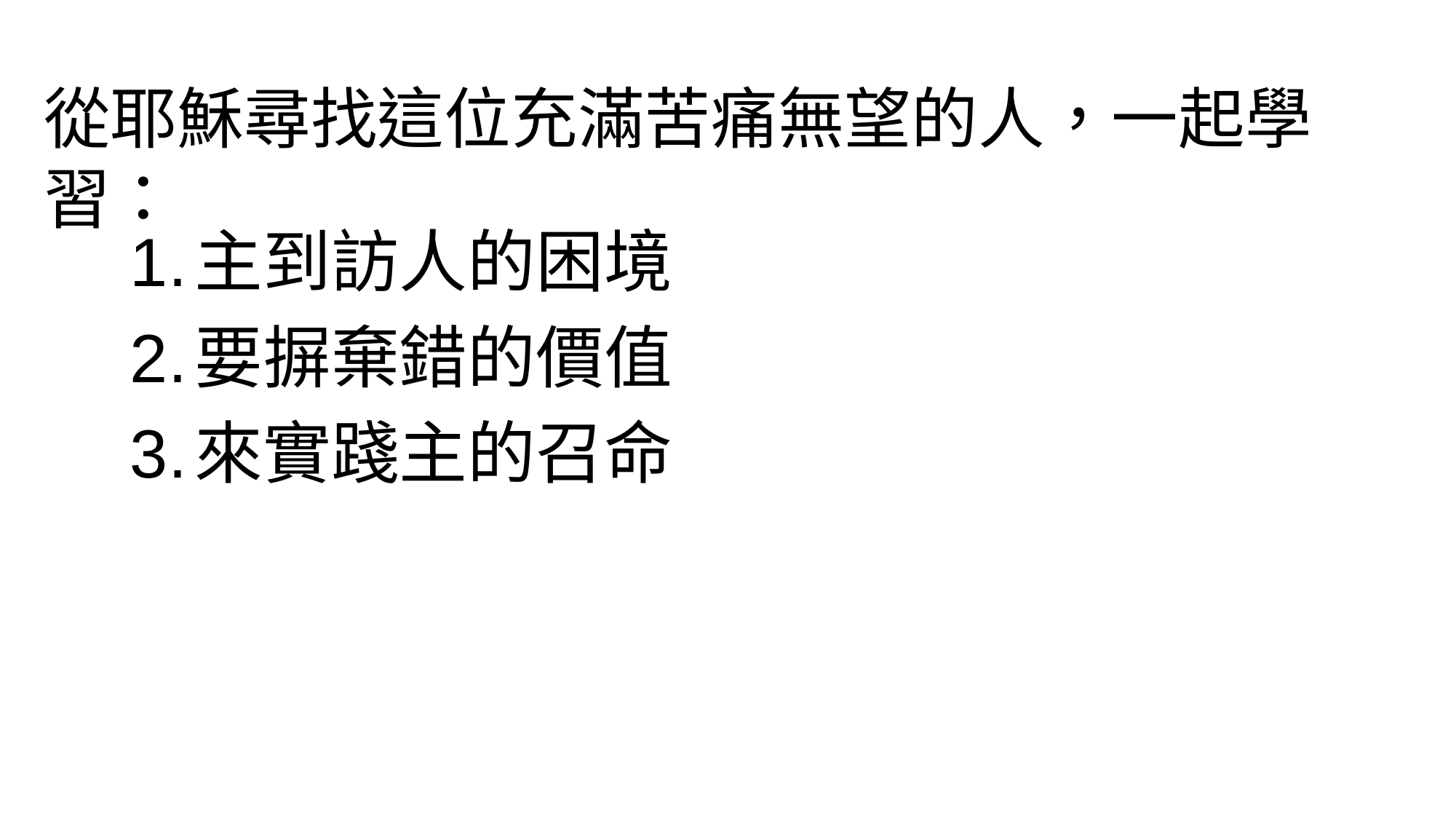

從耶穌尋找這位充滿苦痛無望的人，一起學習：
主到訪人的困境
要摒棄錯的價值
來實踐主的召命